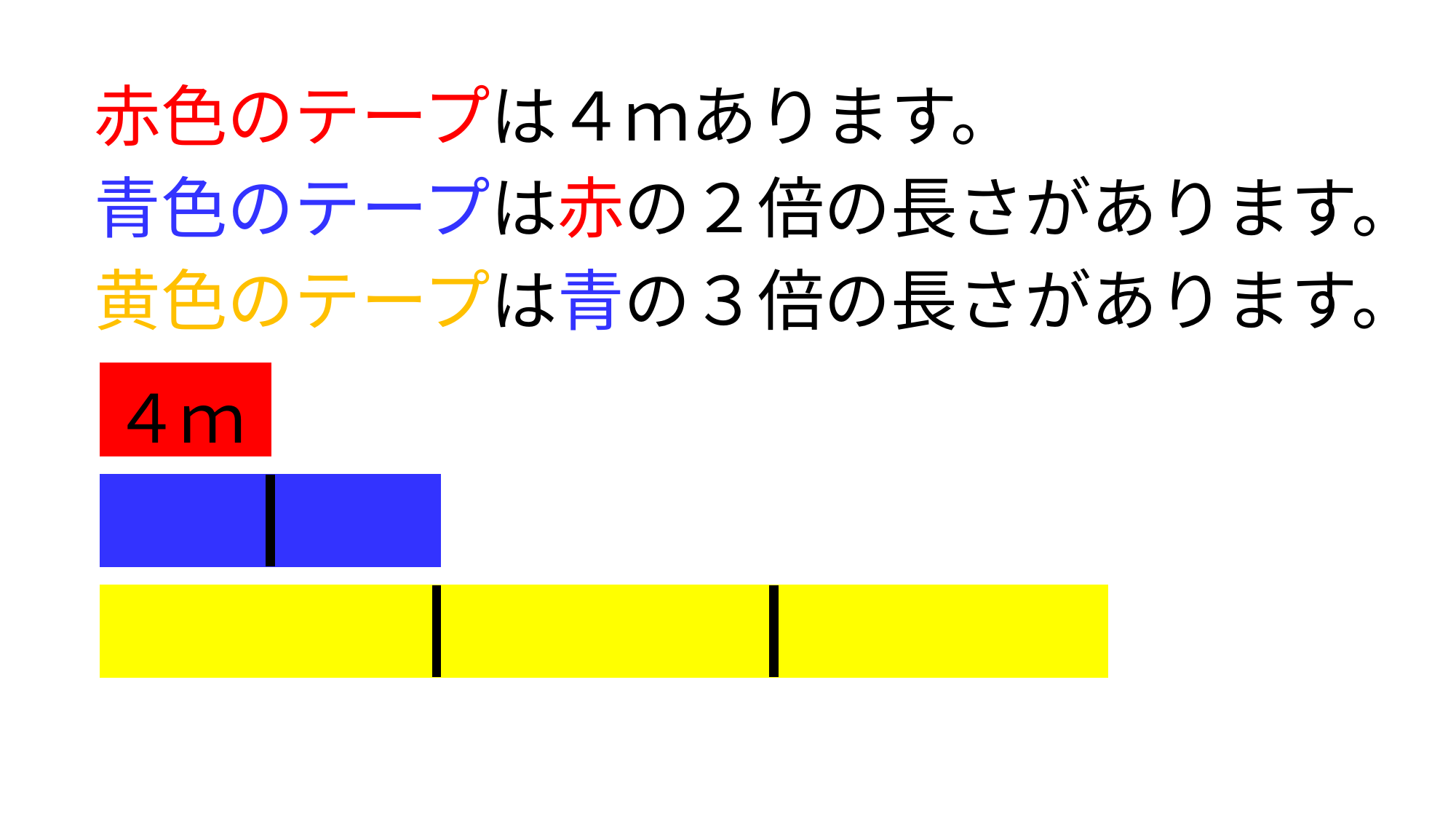

赤色のテープは４ｍあります。
青色のテープは赤の２倍の長さがあります。
黄色のテープは青の３倍の長さがあります。

４ｍ